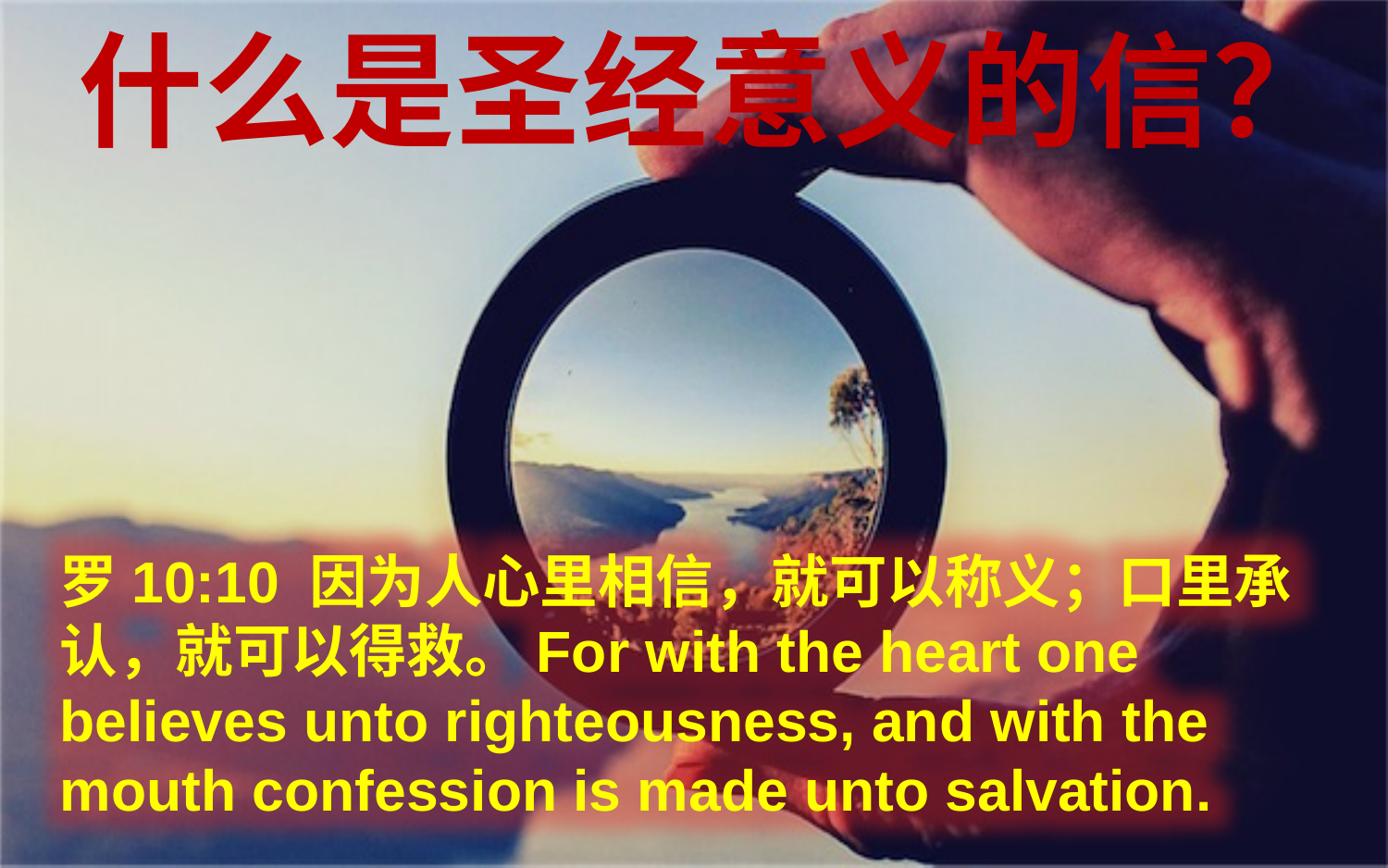

什么是圣经意义的信？
罗10:10 因为人心里相信，就可以称义；口里承认，就可以得救。For with the heart one believes unto righteousness, and with the mouth confession is made unto salvation.